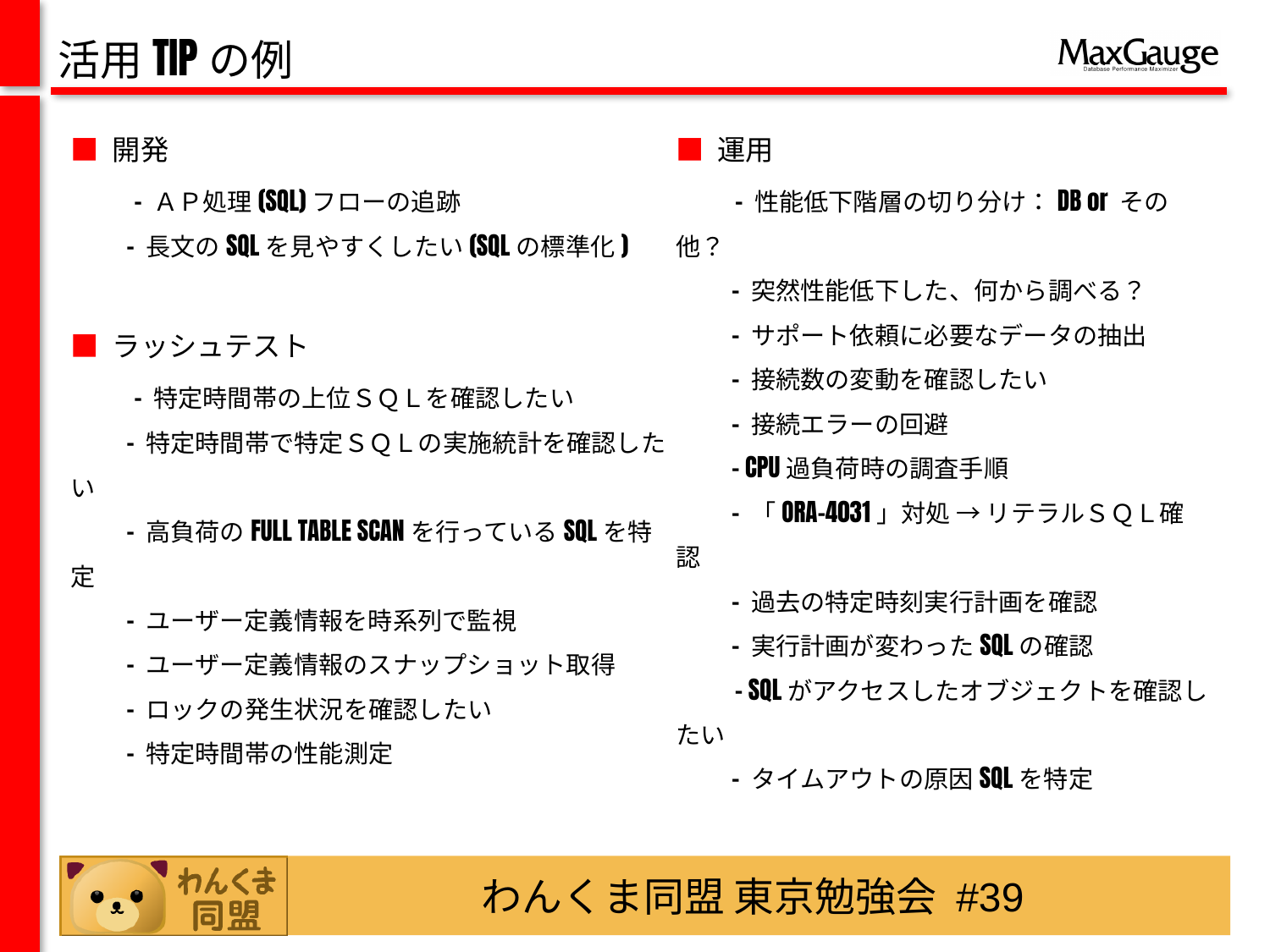

活用TIPの例
■ 開発
　　- ＡＰ処理(SQL)フローの追跡
　　- 長文のSQLを見やすくしたい(SQLの標準化)

■ ラッシュテスト
　　- 特定時間帯の上位ＳＱＬを確認したい
　　- 特定時間帯で特定ＳＱＬの実施統計を確認したい
　　- 高負荷のFULL TABLE SCANを行っているSQLを特定
　　- ユーザー定義情報を時系列で監視
　　- ユーザー定義情報のスナップショット取得
　　- ロックの発生状況を確認したい
　　- 特定時間帯の性能測定
■ 運用
　　- 性能低下階層の切り分け：DB or その他？
　　- 突然性能低下した、何から調べる？
　　- サポート依頼に必要なデータの抽出
　　- 接続数の変動を確認したい
　　- 接続エラーの回避
　　- CPU過負荷時の調査手順
　　- 「ORA-4031」対処 → リテラルＳＱＬ確認
　　- 過去の特定時刻実行計画を確認
　　- 実行計画が変わったSQLの確認
 　   - SQLがアクセスしたオブジェクトを確認したい
　　- タイムアウトの原因SQLを特定